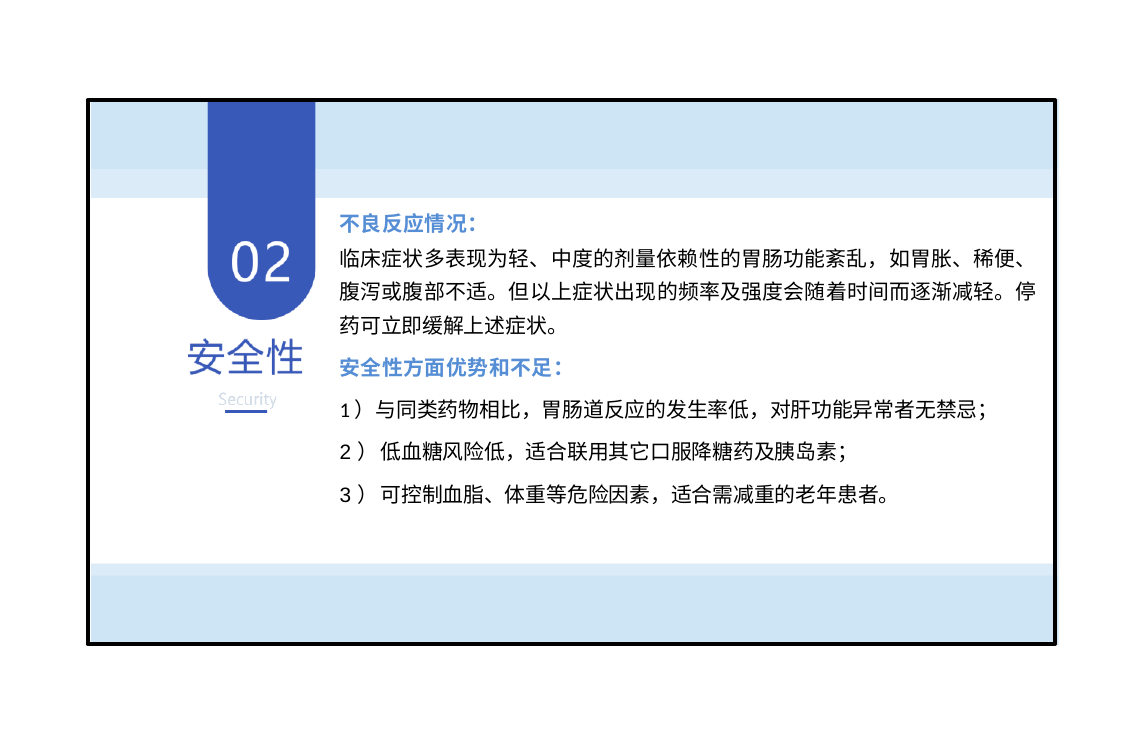

不良反应情况：
临床症状多表现为轻、中度的剂量依赖性的胃肠功能紊乱，如胃胀、稀便、腹泻或腹部不适。但以上症状出现的频率及强度会随着时间而逐渐减轻。停药可立即缓解上述症状。
安全性方面优势和不足：
1）与同类药物相比，胃肠道反应的发生率低，对肝功能异常者无禁忌；
2）低血糖风险低，适合联用其它口服降糖药及胰岛素；
3）可控制血脂、体重等危险因素，适合需减重的老年患者。